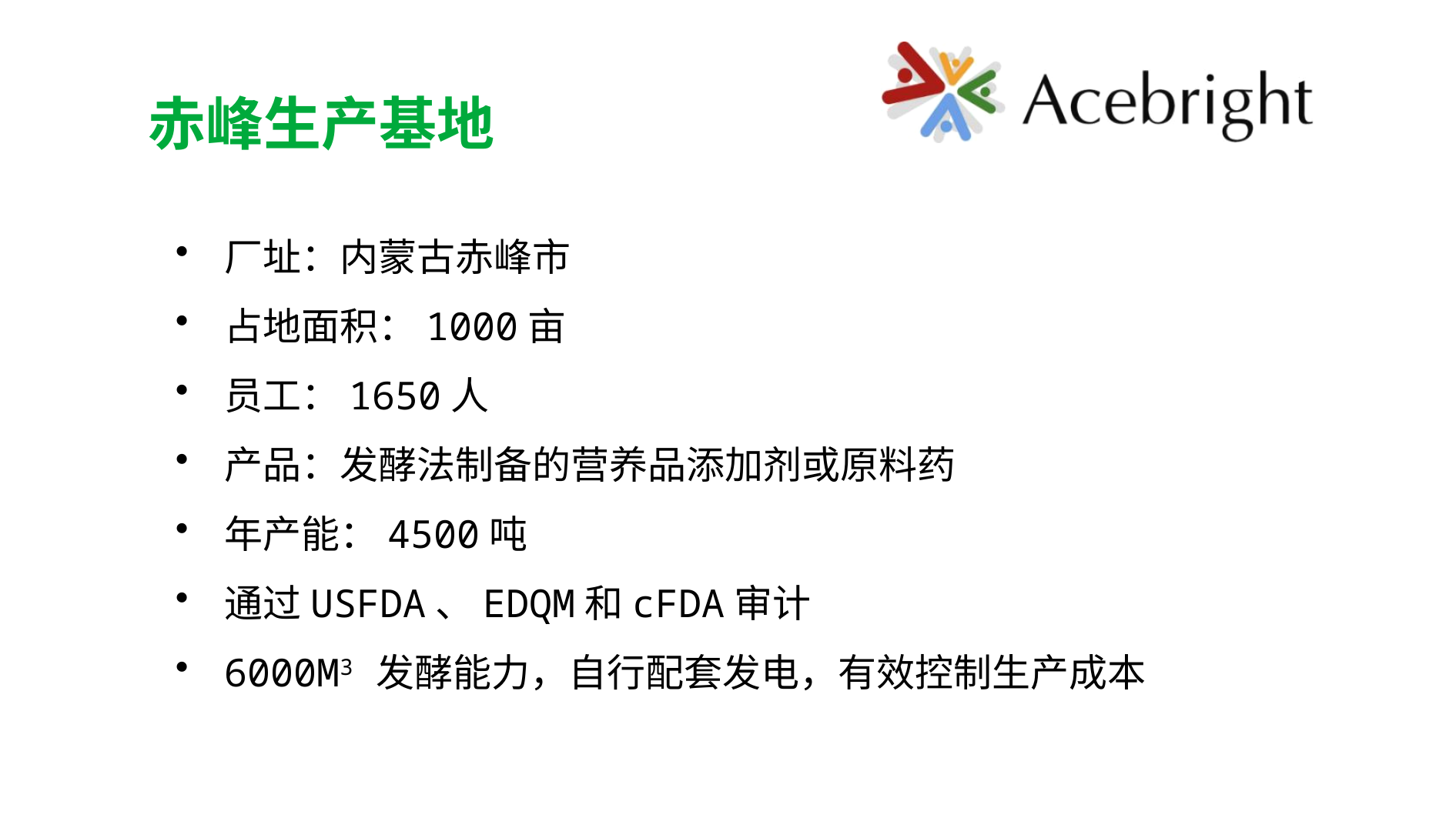

# 赤峰生产基地
厂址：内蒙古赤峰市
占地面积：1000亩
员工：1650人
产品：发酵法制备的营养品添加剂或原料药
年产能：4500吨
通过USFDA、EDQM和cFDA审计
6000M3 发酵能力，自行配套发电，有效控制生产成本